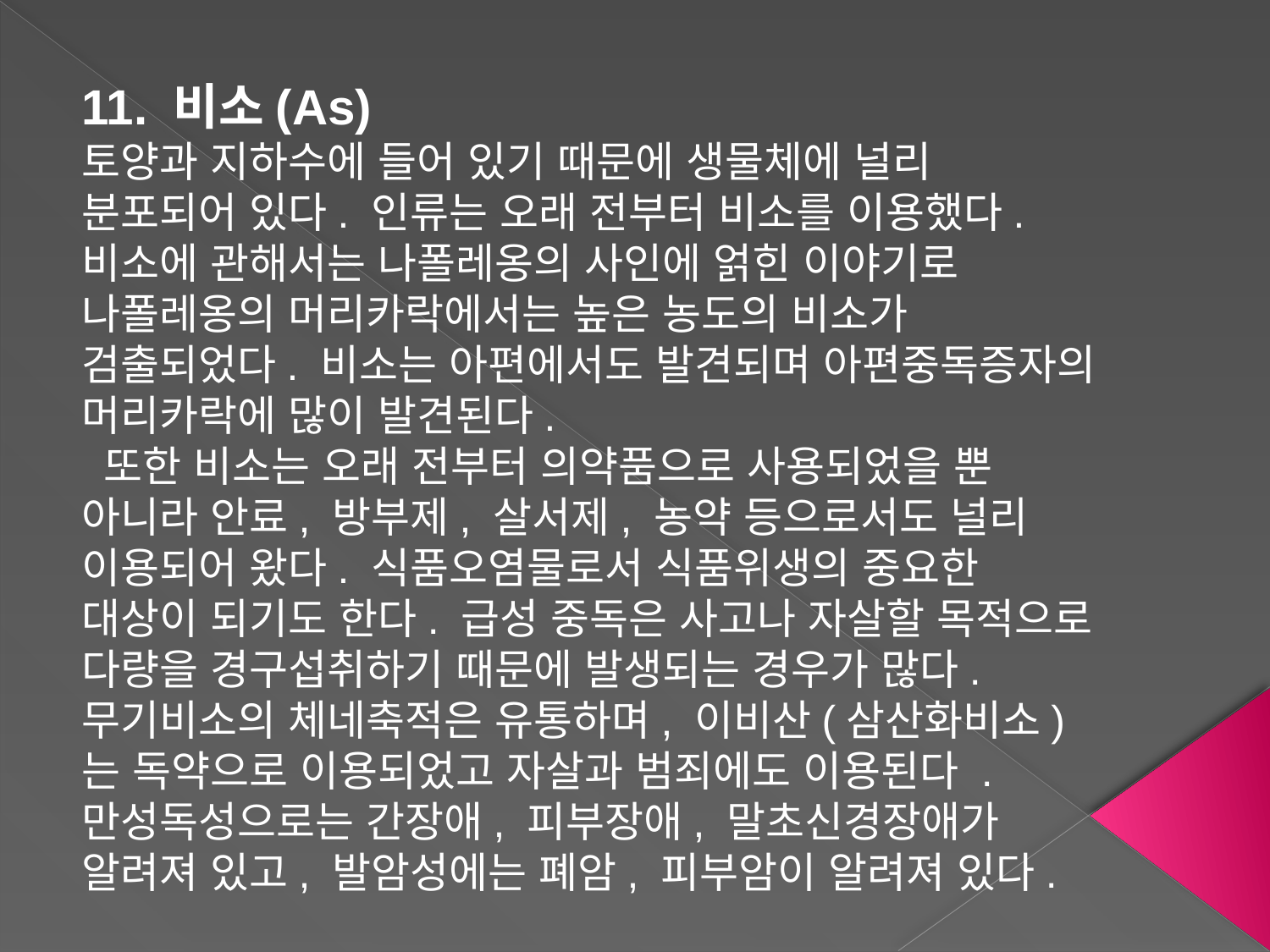

11. 비소(As)
토양과 지하수에 들어 있기 때문에 생물체에 널리 분포되어 있다. 인류는 오래 전부터 비소를 이용했다. 비소에 관해서는 나폴레옹의 사인에 얽힌 이야기로 나폴레옹의 머리카락에서는 높은 농도의 비소가 검출되었다. 비소는 아편에서도 발견되며 아편중독증자의 머리카락에 많이 발견된다.
 또한 비소는 오래 전부터 의약품으로 사용되었을 뿐 아니라 안료, 방부제, 살서제, 농약 등으로서도 널리 이용되어 왔다. 식품오염물로서 식품위생의 중요한 대상이 되기도 한다. 급성 중독은 사고나 자살할 목적으로 다량을 경구섭취하기 때문에 발생되는 경우가 많다.
무기비소의 체네축적은 유통하며, 이비산(삼산화비소)는 독약으로 이용되었고 자살과 범죄에도 이용된다 .
만성독성으로는 간장애, 피부장애, 말초신경장애가 알려져 있고, 발암성에는 폐암, 피부암이 알려져 있다.